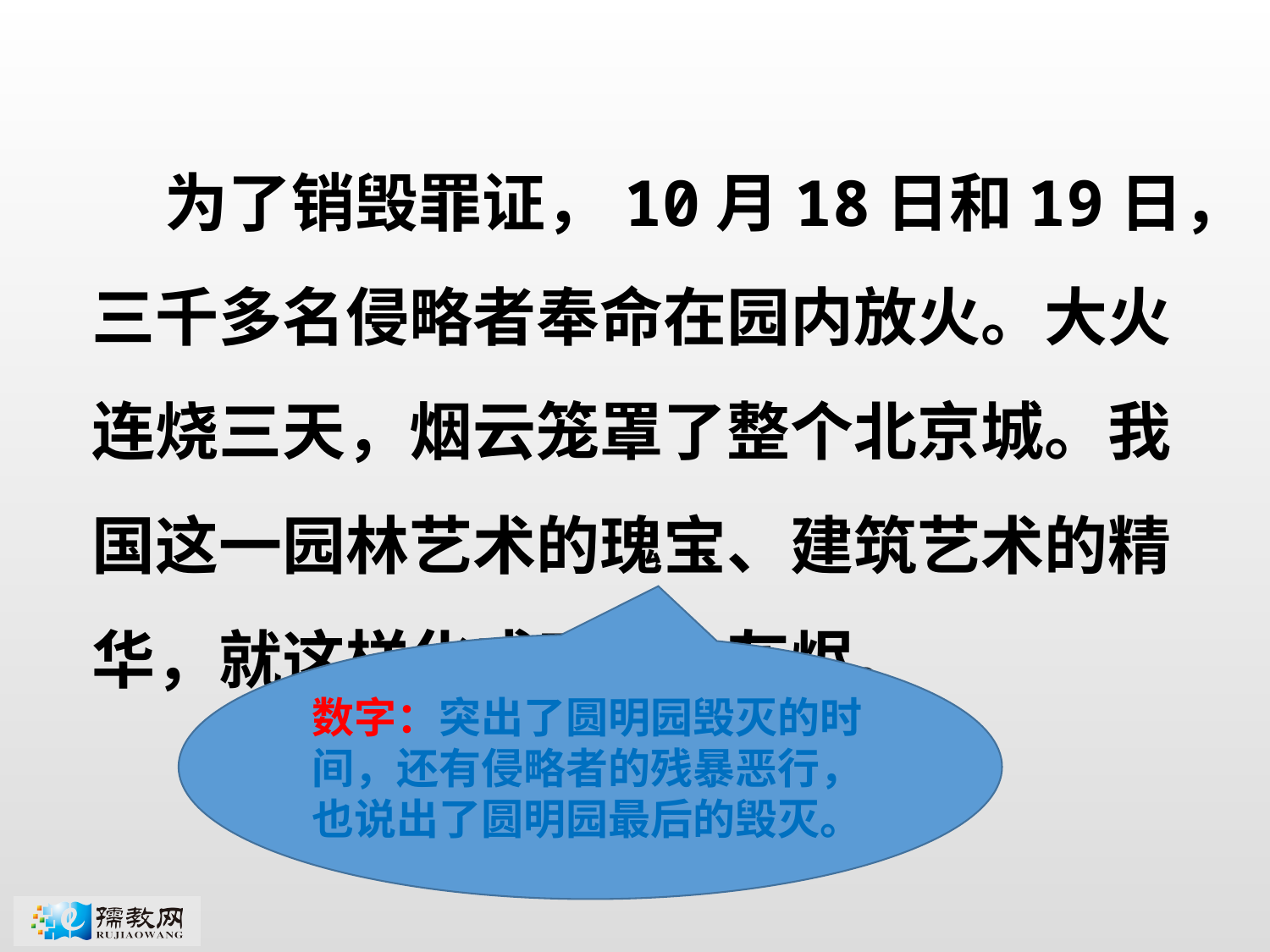

为了销毁罪证，10月18日和19日，三千多名侵略者奉命在园内放火。大火连烧三天，烟云笼罩了整个北京城。我国这一园林艺术的瑰宝、建筑艺术的精华，就这样化成了一片灰烬。
数字：突出了圆明园毁灭的时间，还有侵略者的残暴恶行，也说出了圆明园最后的毁灭。